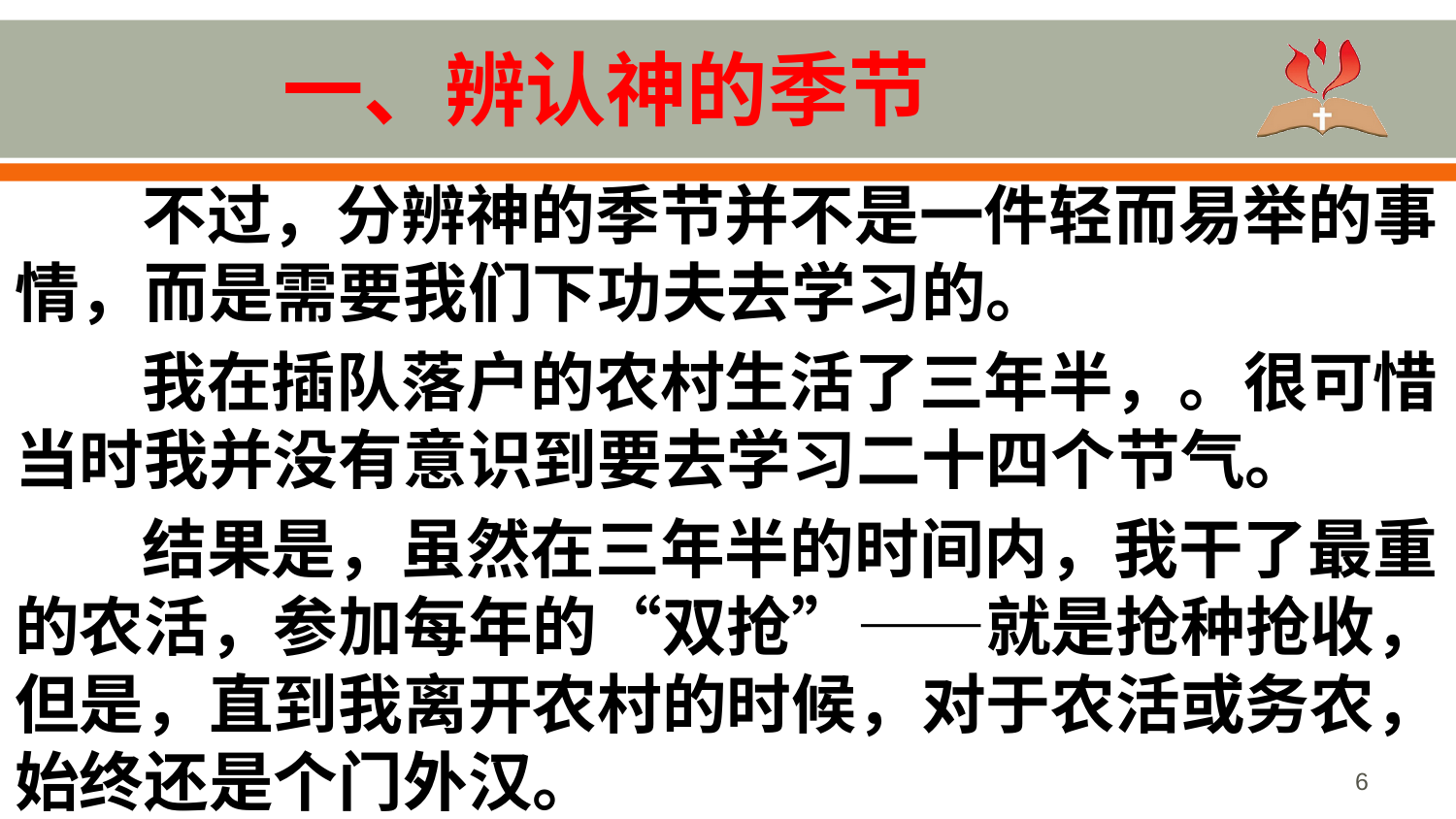

# 一、辨认神的季节
不过，分辨神的季节并不是一件轻而易举的事情，而是需要我们下功夫去学习的。
我在插队落户的农村生活了三年半，。很可惜当时我并没有意识到要去学习二十四个节气。
结果是，虽然在三年半的时间内，我干了最重的农活，参加每年的“双抢”——就是抢种抢收，但是，直到我离开农村的时候，对于农活或务农，始终还是个门外汉。

6